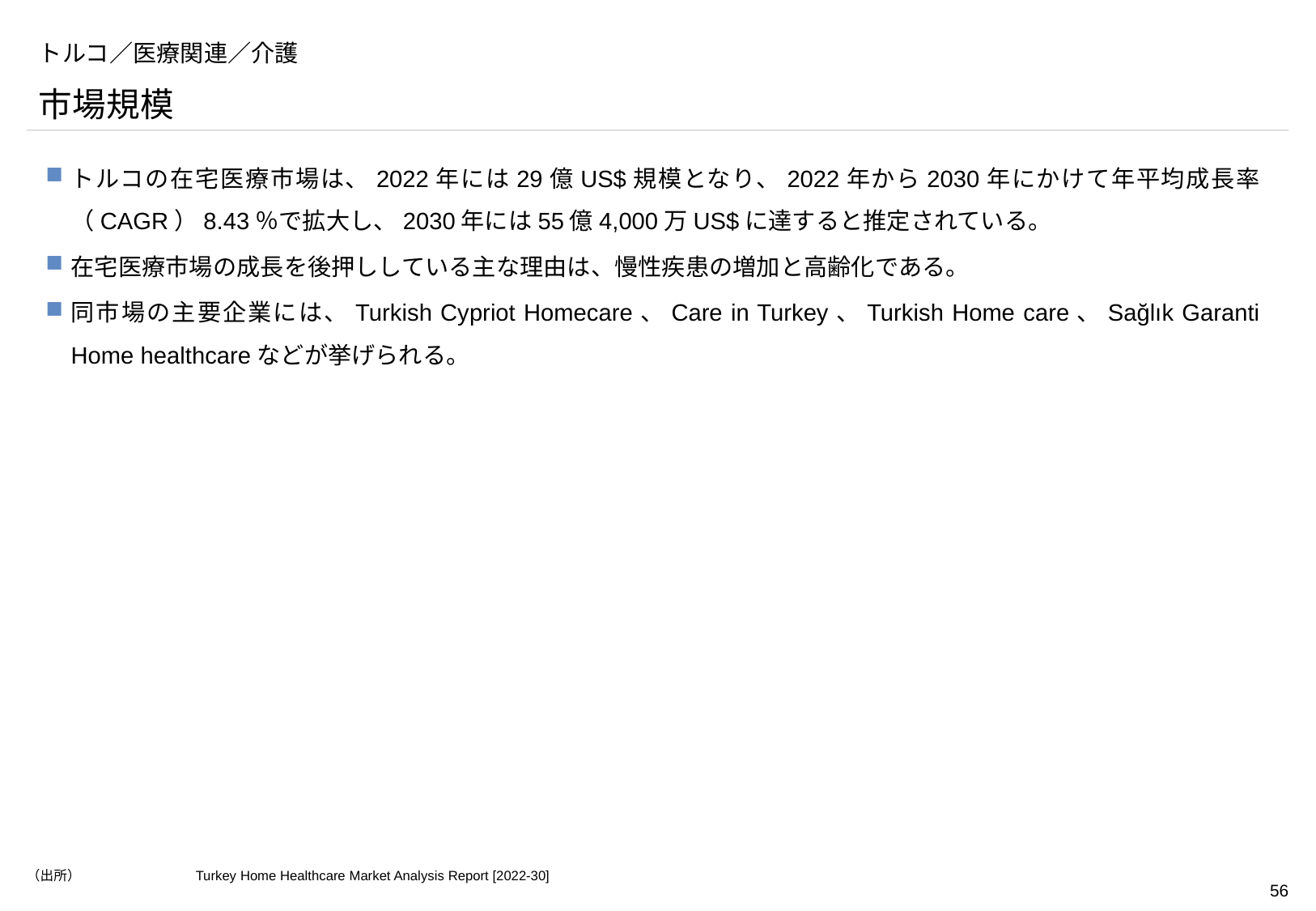

# トルコ／医療関連／介護
市場規模
トルコの在宅医療市場は、2022年には29億US$規模となり、2022年から2030年にかけて年平均成長率（CAGR）8.43％で拡大し、2030年には55億4,000万US$に達すると推定されている。
在宅医療市場の成長を後押ししている主な理由は、慢性疾患の増加と高齢化である。
同市場の主要企業には、Turkish Cypriot Homecare、Care in Turkey、Turkish Home care、Sağlık Garanti Home healthcareなどが挙げられる。
（出所）	Turkey Home Healthcare Market Analysis Report [2022-30]